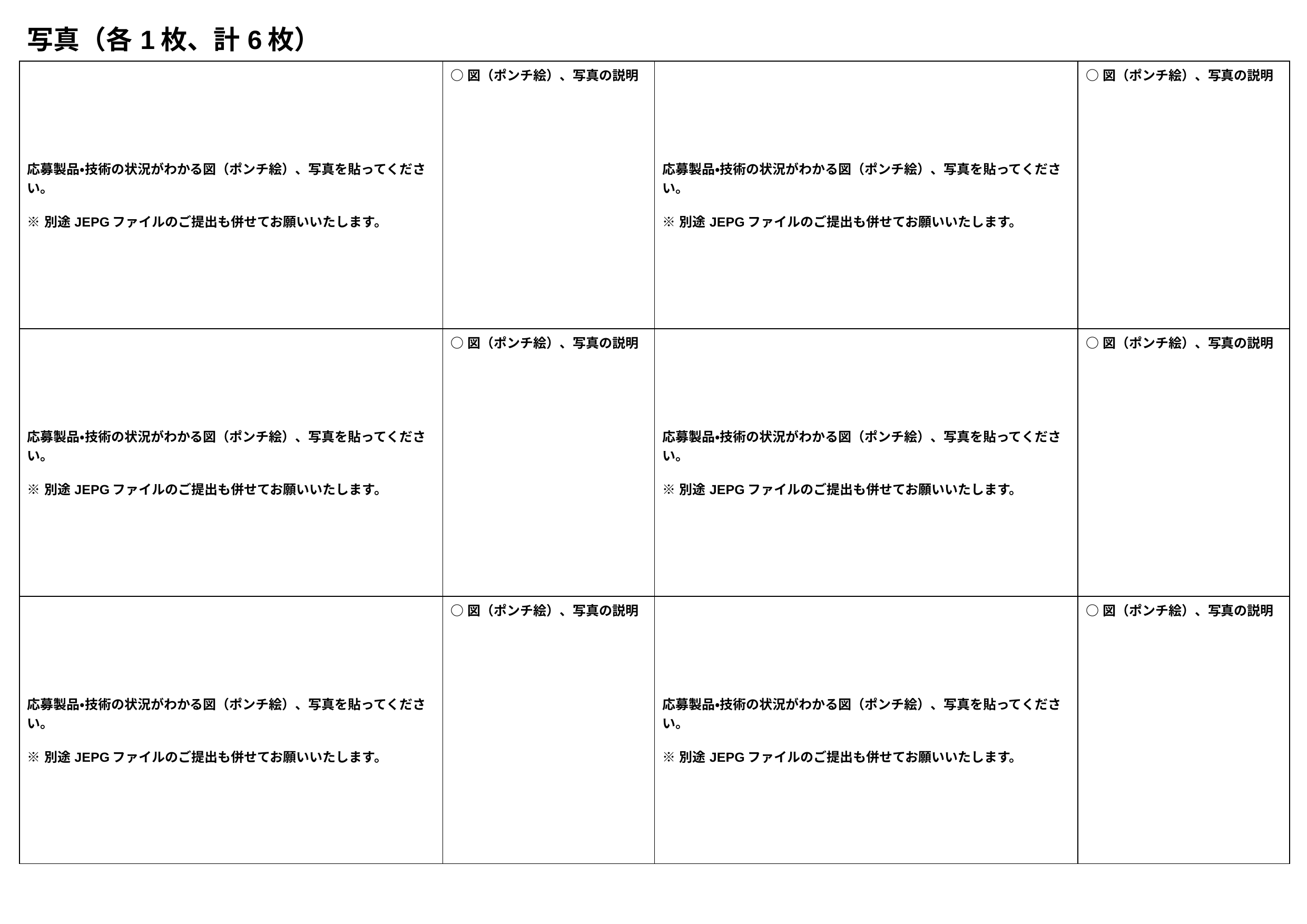

| 写真（各1枚、計6枚） |  |  |  |
| --- | --- | --- | --- |
| 応募製品・技術の状況がわかる図（ポンチ絵）、写真を貼ってください。 ※別途JEPGファイルのご提出も併せてお願いいたします。 | ○図（ポンチ絵）、写真の説明 | 応募製品・技術の状況がわかる図（ポンチ絵）、写真を貼ってください。 ※別途JEPGファイルのご提出も併せてお願いいたします。 | ○図（ポンチ絵）、写真の説明 |
| 応募製品・技術の状況がわかる図（ポンチ絵）、写真を貼ってください。 ※別途JEPGファイルのご提出も併せてお願いいたします。 | ○図（ポンチ絵）、写真の説明 | 応募製品・技術の状況がわかる図（ポンチ絵）、写真を貼ってください。 ※別途JEPGファイルのご提出も併せてお願いいたします。 | ○図（ポンチ絵）、写真の説明 |
| 応募製品・技術の状況がわかる図（ポンチ絵）、写真を貼ってください。 ※別途JEPGファイルのご提出も併せてお願いいたします。 | ○図（ポンチ絵）、写真の説明 | 応募製品・技術の状況がわかる図（ポンチ絵）、写真を貼ってください。 ※別途JEPGファイルのご提出も併せてお願いいたします。 | ○図（ポンチ絵）、写真の説明 |